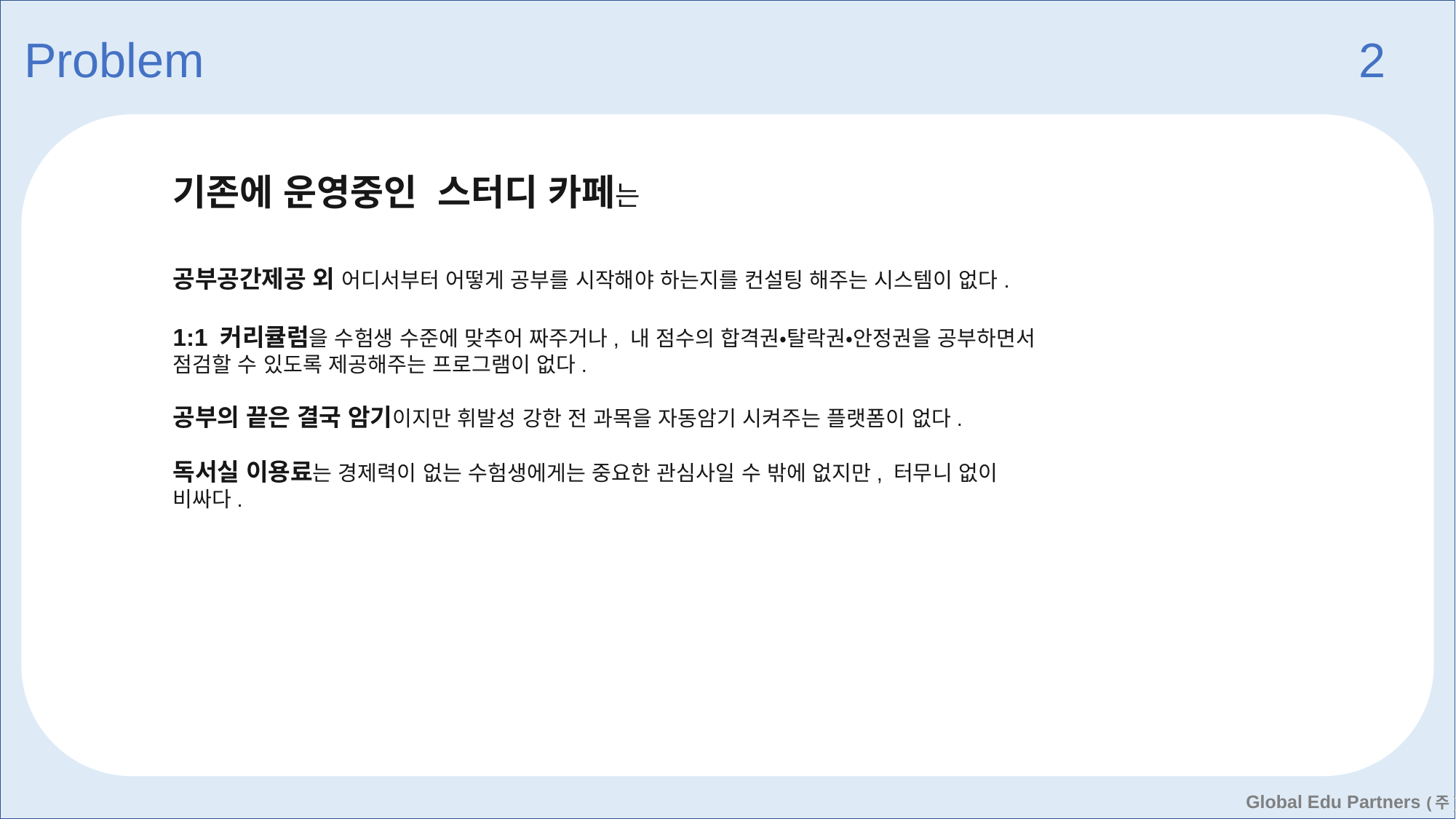

Problem                                                                                      2
#

기존에 운영중인  스터디 카페는

공부공간제공 외 어디서부터 어떻게 공부를 시작해야 하는지를 컨설팅 해주는 시스템이 없다.

1:1 커리큘럼을 수험생 수준에 맞추어 짜주거나, 내 점수의 합격권•탈락권•안정권을 공부하면서
점검할 수 있도록 제공해주는 프로그램이 없다.

공부의 끝은 결국 암기이지만 휘발성 강한 전 과목을 자동암기 시켜주는 플랫폼이 없다.

독서실 이용료는 경제력이 없는 수험생에게는 중요한 관심사일 수 밖에 없지만, 터무니 없이
비싸다.

Global Edu Partners (주)